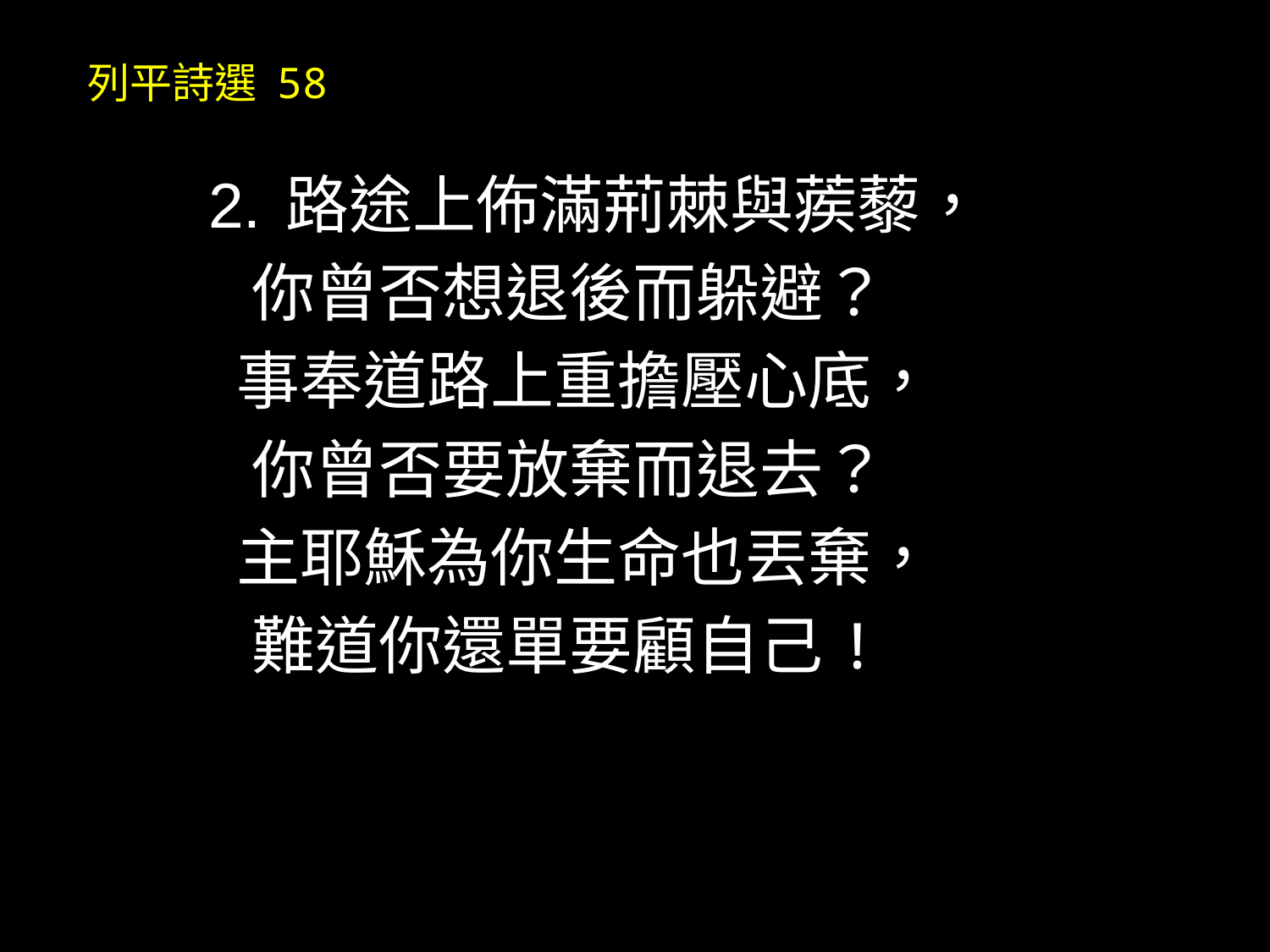

列平詩選 58
路途上佈滿荊棘與蒺藜，
  你曾否想退後而躲避？
  事奉道路上重擔壓心底，
  你曾否要放棄而退去？
  主耶穌為你生命也丟棄，
  難道你還單要顧自己!